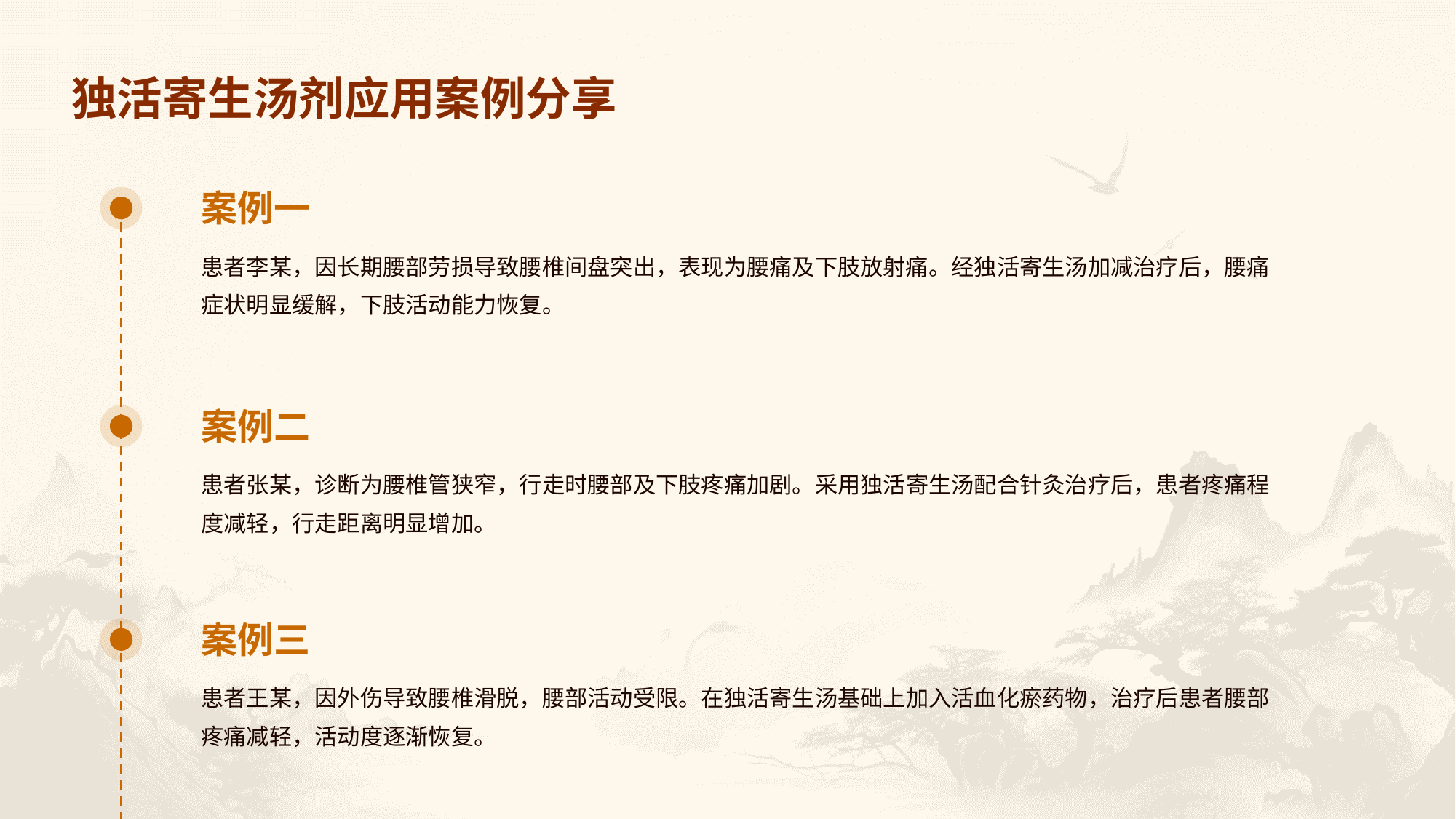

独活寄生汤剂应用案例分享
案例一

患者李某，因长期腰部劳损导致腰椎间盘突出，表现为腰痛及下肢放射痛。经独活寄生汤加减治疗后，腰痛症状明显缓解，下肢活动能力恢复。
案例二

患者张某，诊断为腰椎管狭窄，行走时腰部及下肢疼痛加剧。采用独活寄生汤配合针灸治疗后，患者疼痛程度减轻，行走距离明显增加。
案例三

患者王某，因外伤导致腰椎滑脱，腰部活动受限。在独活寄生汤基础上加入活血化瘀药物，治疗后患者腰部疼痛减轻，活动度逐渐恢复。